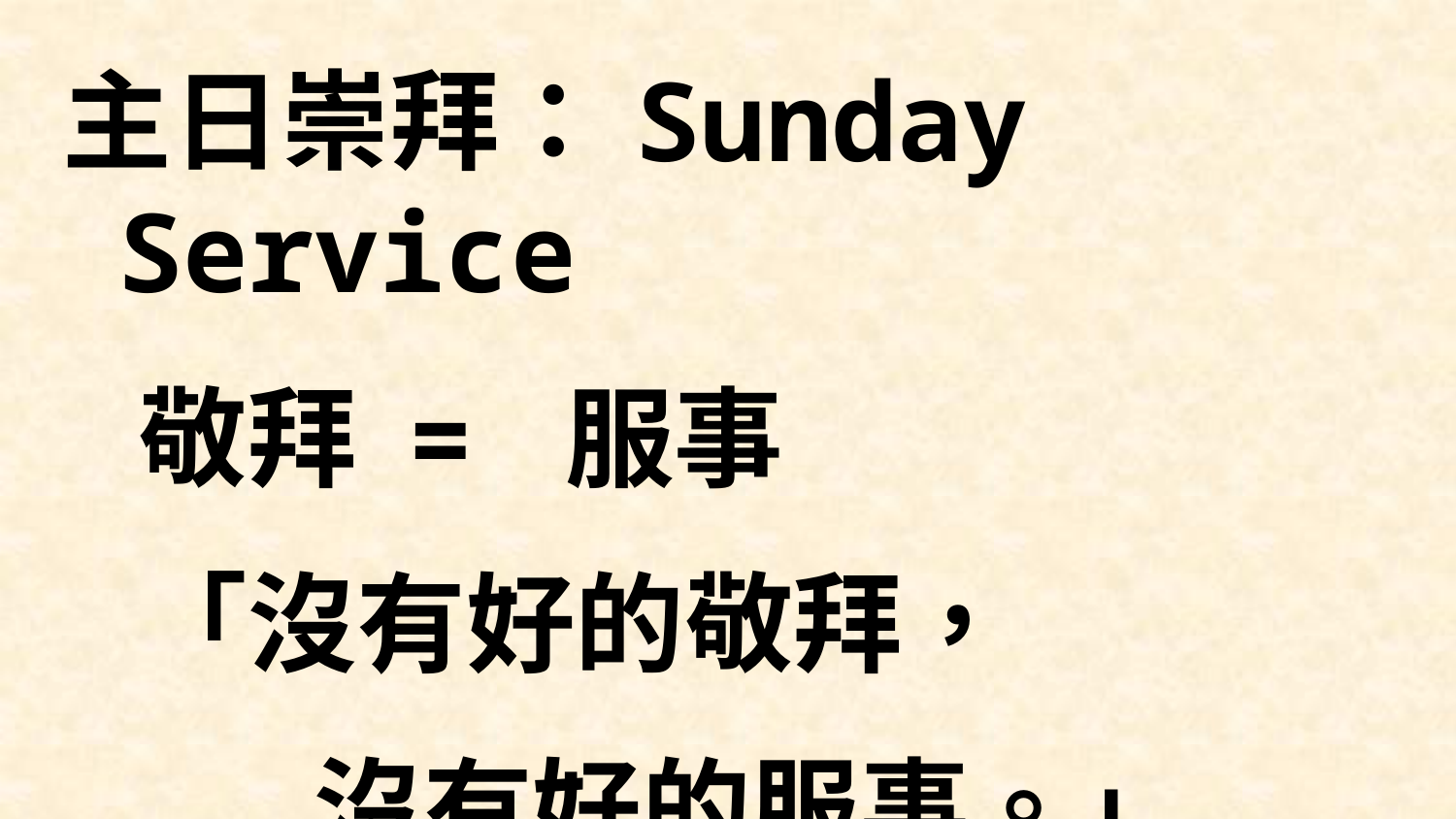

主日崇拜：Sunday Service
  敬拜 = 服事
  「沒有好的敬拜，
		 沒有好的服事。」